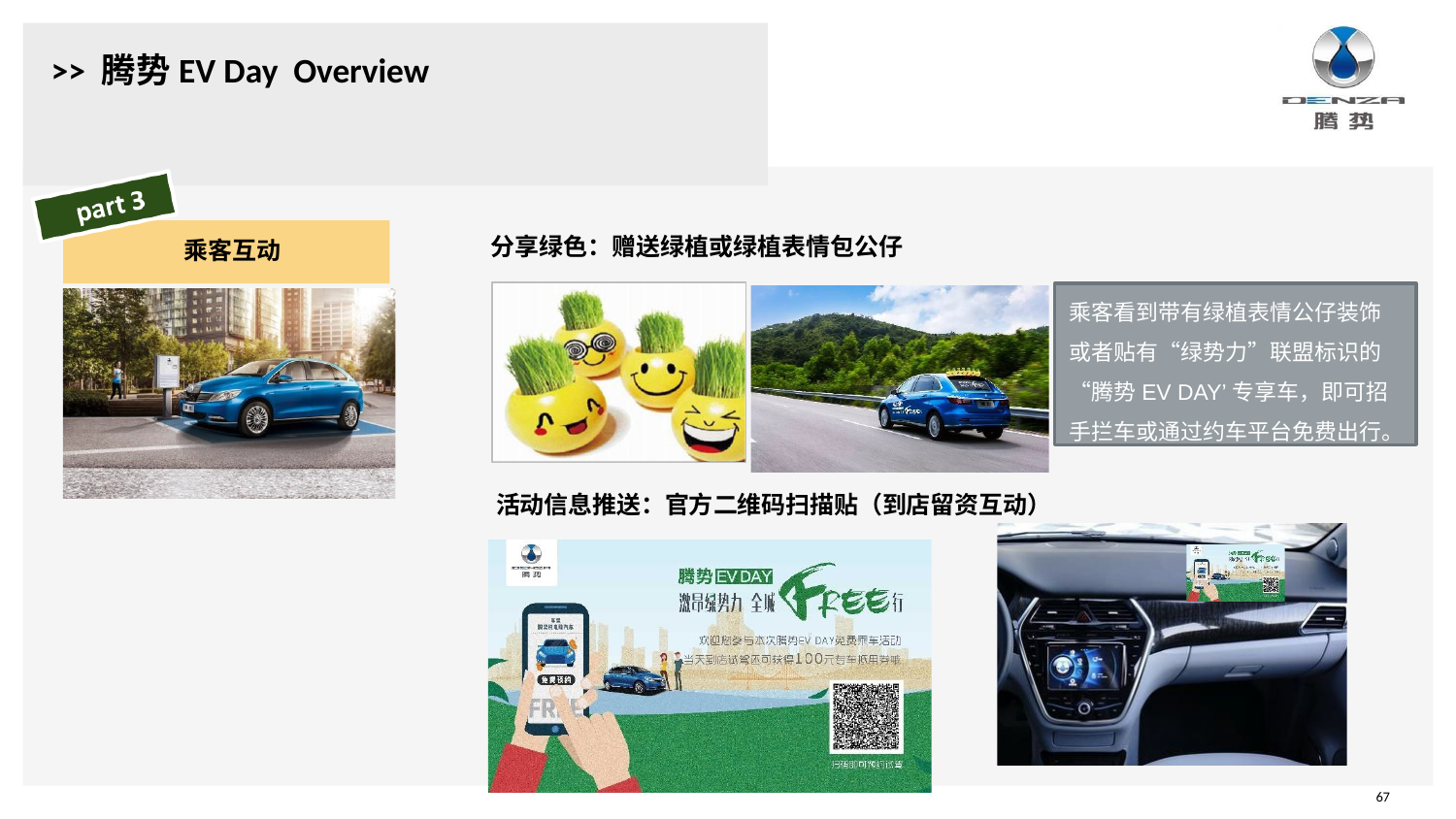

# >> 腾势EV Day Overview

分享绿色：赠送绿植或绿植表情包公仔
乘客互动

乘客看到带有绿植表情公仔装饰 或者贴有“绿势力”联盟标识的 “腾势EV DAY’专享车，即可招 手拦车或通过约车平台免费出行。

活动信息推送：官方二维码扫描贴（到店留资互动）

67